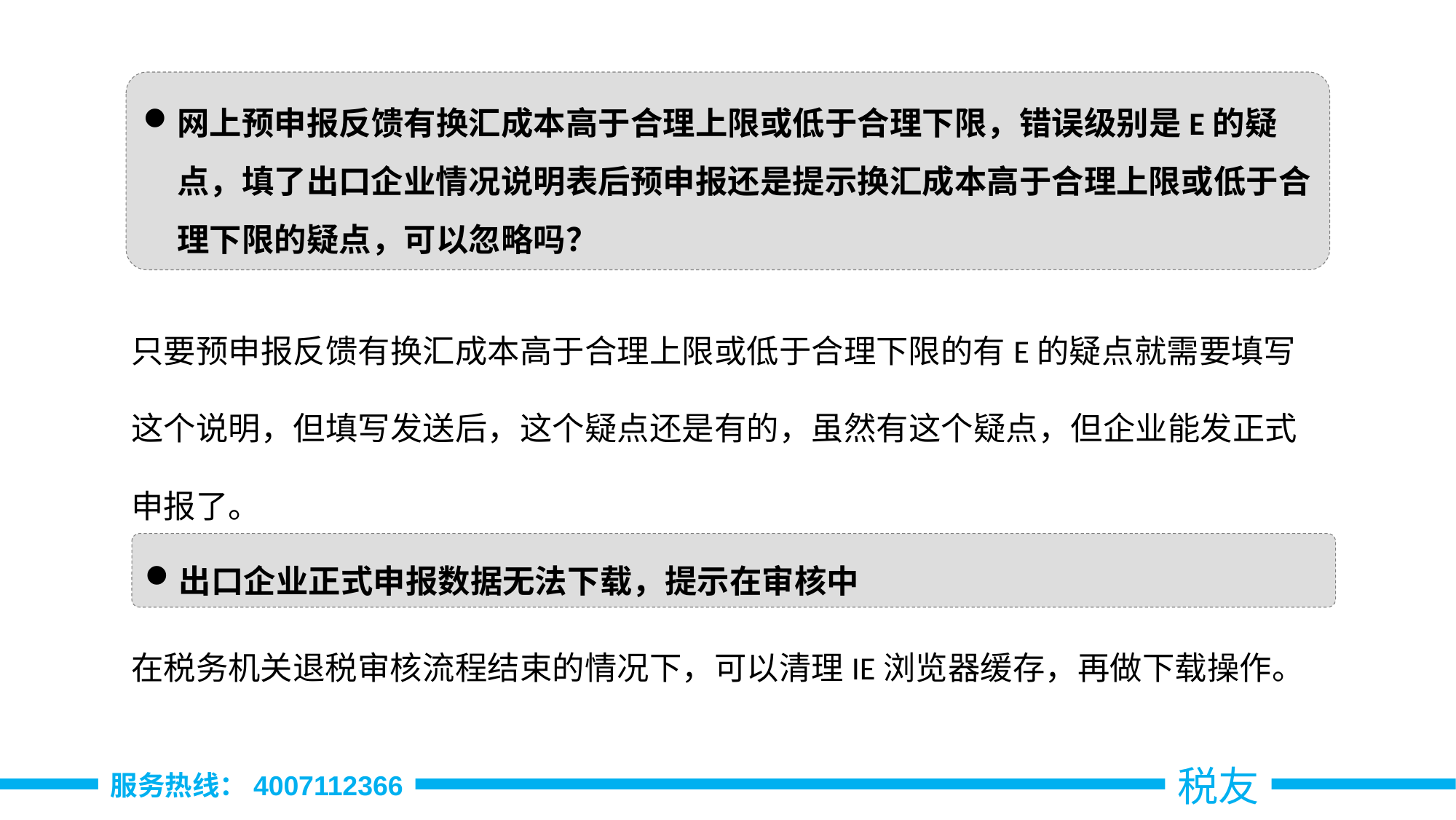

网上预申报反馈有换汇成本高于合理上限或低于合理下限，错误级别是E的疑点，填了出口企业情况说明表后预申报还是提示换汇成本高于合理上限或低于合理下限的疑点，可以忽略吗？
只要预申报反馈有换汇成本高于合理上限或低于合理下限的有E的疑点就需要填写这个说明，但填写发送后，这个疑点还是有的，虽然有这个疑点，但企业能发正式申报了。
出口企业正式申报数据无法下载，提示在审核中
在税务机关退税审核流程结束的情况下，可以清理IE浏览器缓存，再做下载操作。